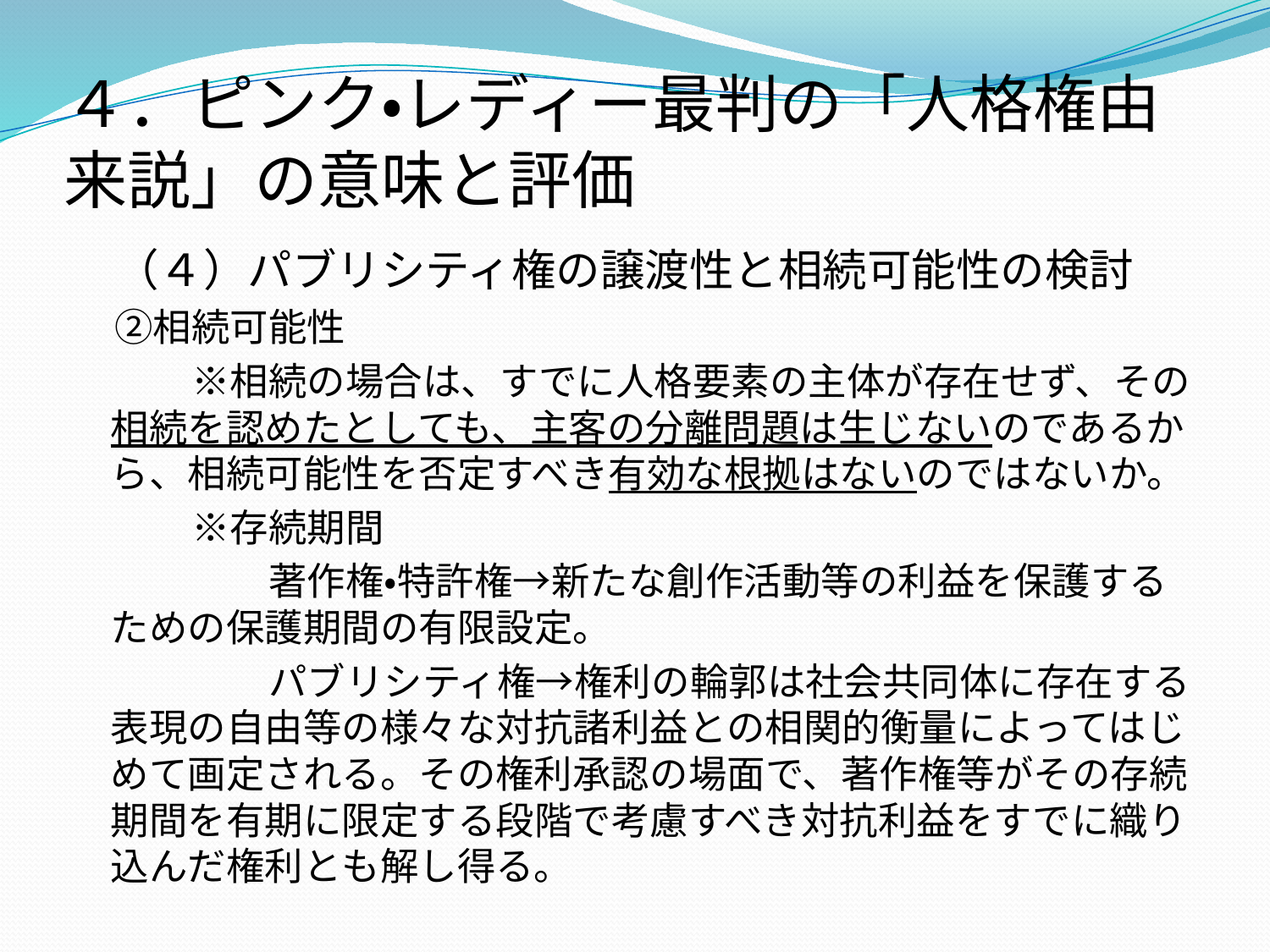

# ４．ピンク・レディー最判の「人格権由来説」の意味と評価
　（４）パブリシティ権の譲渡性と相続可能性の検討
　②相続可能性
　　　※相続の場合は、すでに人格要素の主体が存在せず、その相続を認めたとしても、主客の分離問題は生じないのであるから、相続可能性を否定すべき有効な根拠はないのではないか。
　　　※存続期間
　　　　　著作権・特許権→新たな創作活動等の利益を保護するための保護期間の有限設定。
　　　　　パブリシティ権→権利の輪郭は社会共同体に存在する表現の自由等の様々な対抗諸利益との相関的衡量によってはじめて画定される。その権利承認の場面で、著作権等がその存続期間を有期に限定する段階で考慮すべき対抗利益をすでに織り込んだ権利とも解し得る。